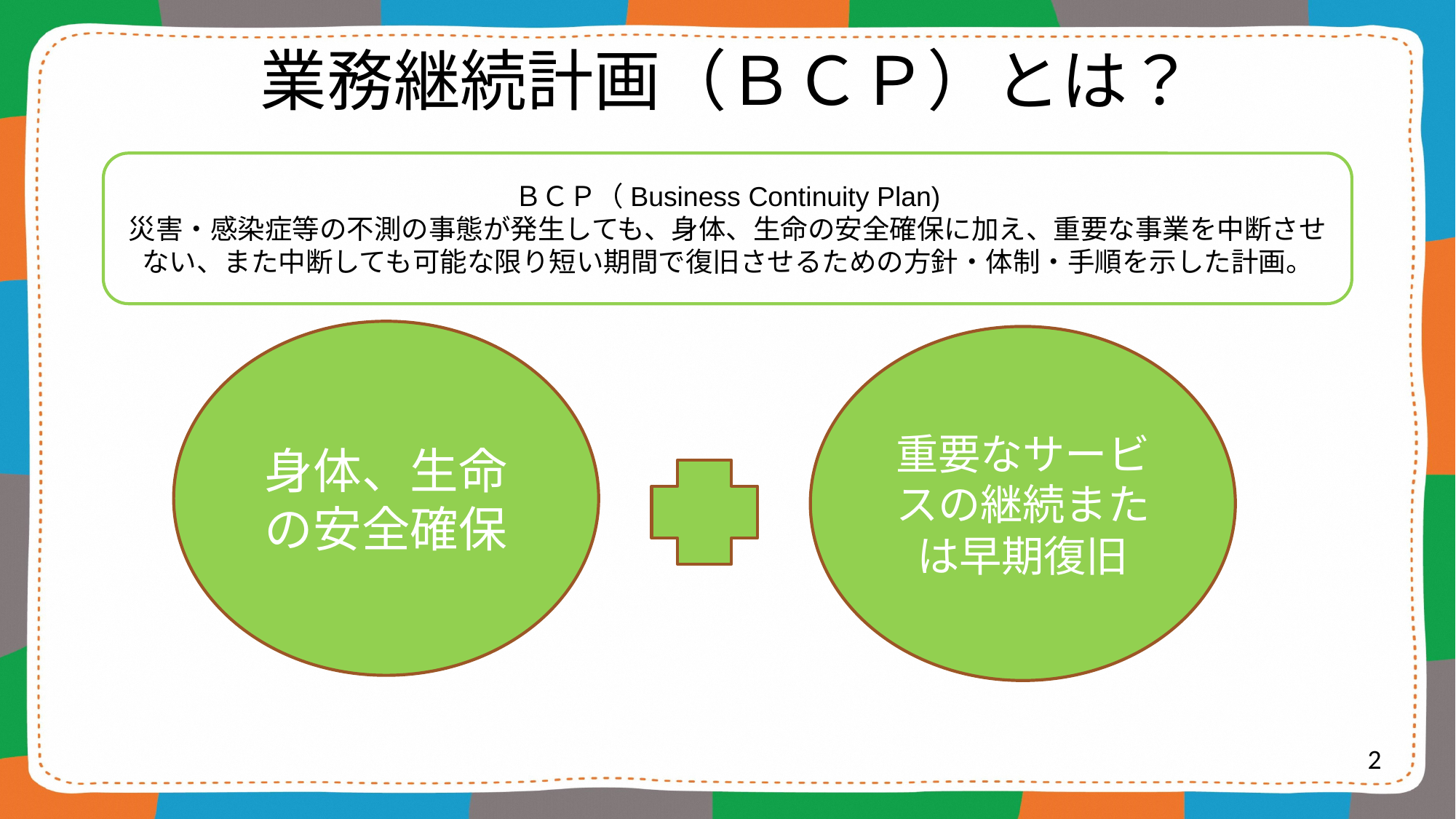

# 業務継続計画（ＢＣＰ）とは？
ＢＣＰ（Business Continuity Plan)
災害・感染症等の不測の事態が発生しても、身体、生命の安全確保に加え、重要な事業を中断させない、また中断しても可能な限り短い期間で復旧させるための方針・体制・手順を示した計画。
身体、生命の安全確保
重要なサービスの継続または早期復旧

2